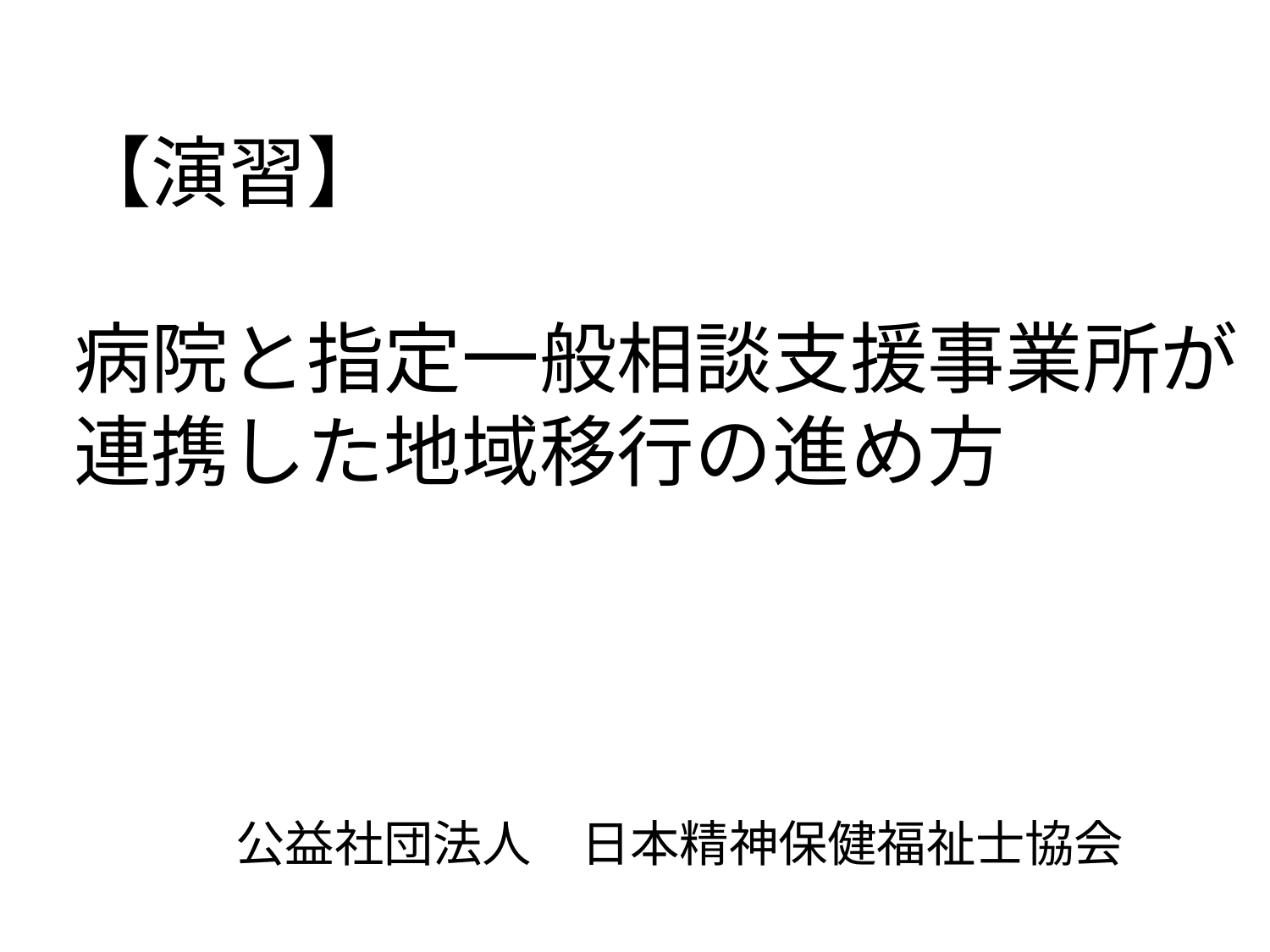

【演習】
病院と指定一般相談支援事業所が連携した地域移行の進め方
公益社団法人　日本精神保健福祉士協会